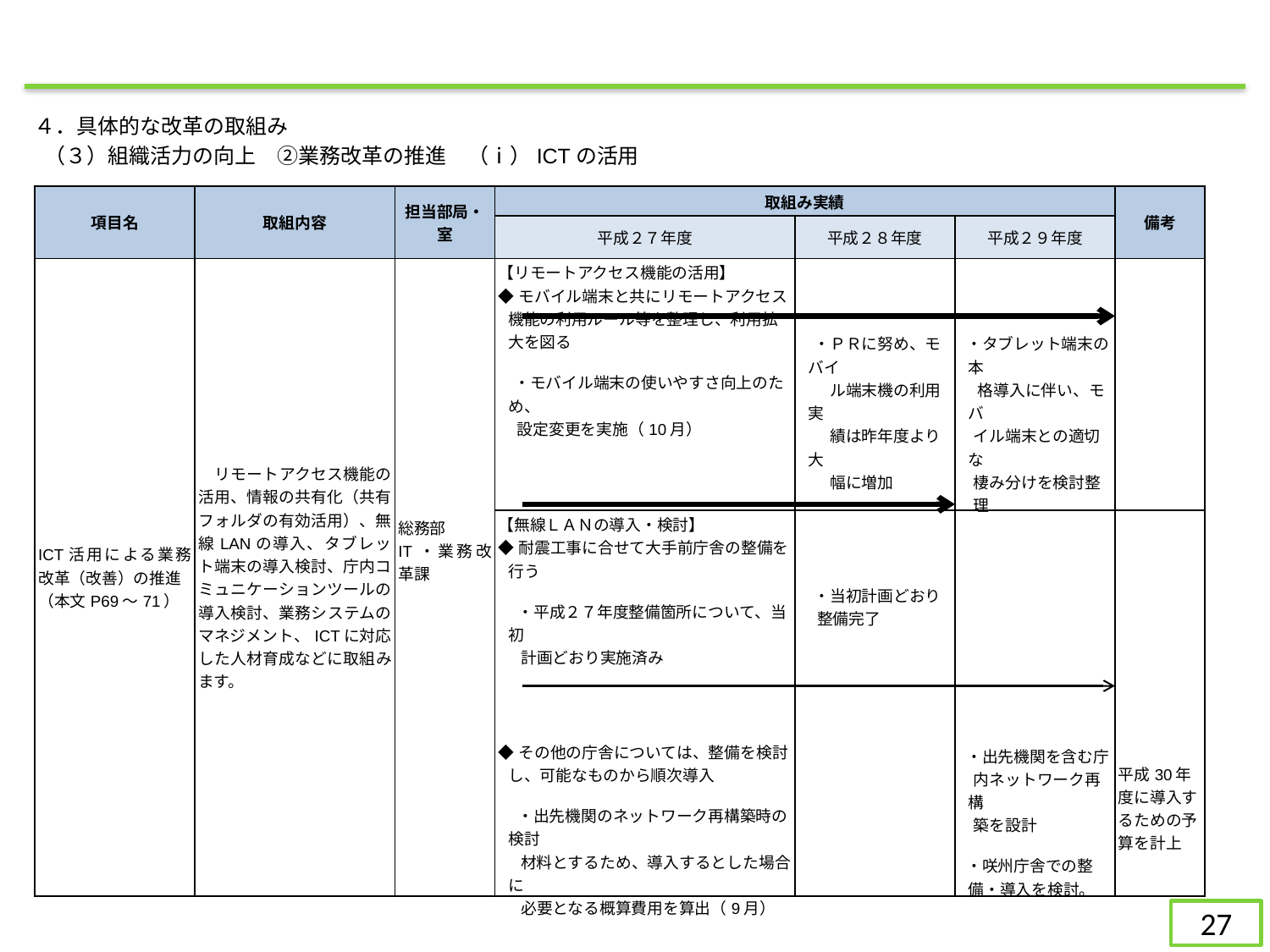

４．具体的な改革の取組み
（３）組織活力の向上　②業務改革の推進　（ⅰ）ICTの活用
| 項目名 | 取組内容 | 担当部局・室 | 取組み実績 |  |  | 備考 |
| --- | --- | --- | --- | --- | --- | --- |
|  |  |  | 平成２７年度 | 平成２８年度 | 平成２９年度 |  |
| ICT活用による業務改革（改善）の推進 （本文P69～71） | リモートアクセス機能の活用、情報の共有化（共有フォルダの有効活用）、無線LANの導入、タブレット端末の導入検討、庁内コミュニケーションツールの導入検討、業務システムのマネジメント、ICTに対応した人材育成などに取組みます。 | 総務部 IT・業務改革課 | 【リモートアクセス機能の活用】 ◆モバイル端末と共にリモートアクセス機能の利用ルール等を整理し、利用拡大を図る 　・モバイル端末の使いやすさ向上のため、 設定変更を実施（10月） | ・ＰＲに努め、モバイ　 　　ル端末機の利用実 　　績は昨年度より大 　　幅に増加 | ・タブレット端末の本 　 格導入に伴い、モバ イル端末との適切な 棲み分けを検討整 理 |  |
|  |  |  | 【無線ＬＡＮの導入・検討】 ◆耐震工事に合せて大手前庁舎の整備を行う 　 ・平成２７年度整備箇所について、当初 計画どおり実施済み ◆その他の庁舎については、整備を検討し、可能なものから順次導入 　 ・出先機関のネットワーク再構築時の検討 材料とするため、導入するとした場合に 必要となる概算費用を算出（9月） | ・当初計画どおり 整備完了 | ・出先機関を含む庁 内ネットワーク再構 築を設計 ・咲州庁舎での整備・導入を検討。 | 平成30年度に導入するための予算を計上 |
27